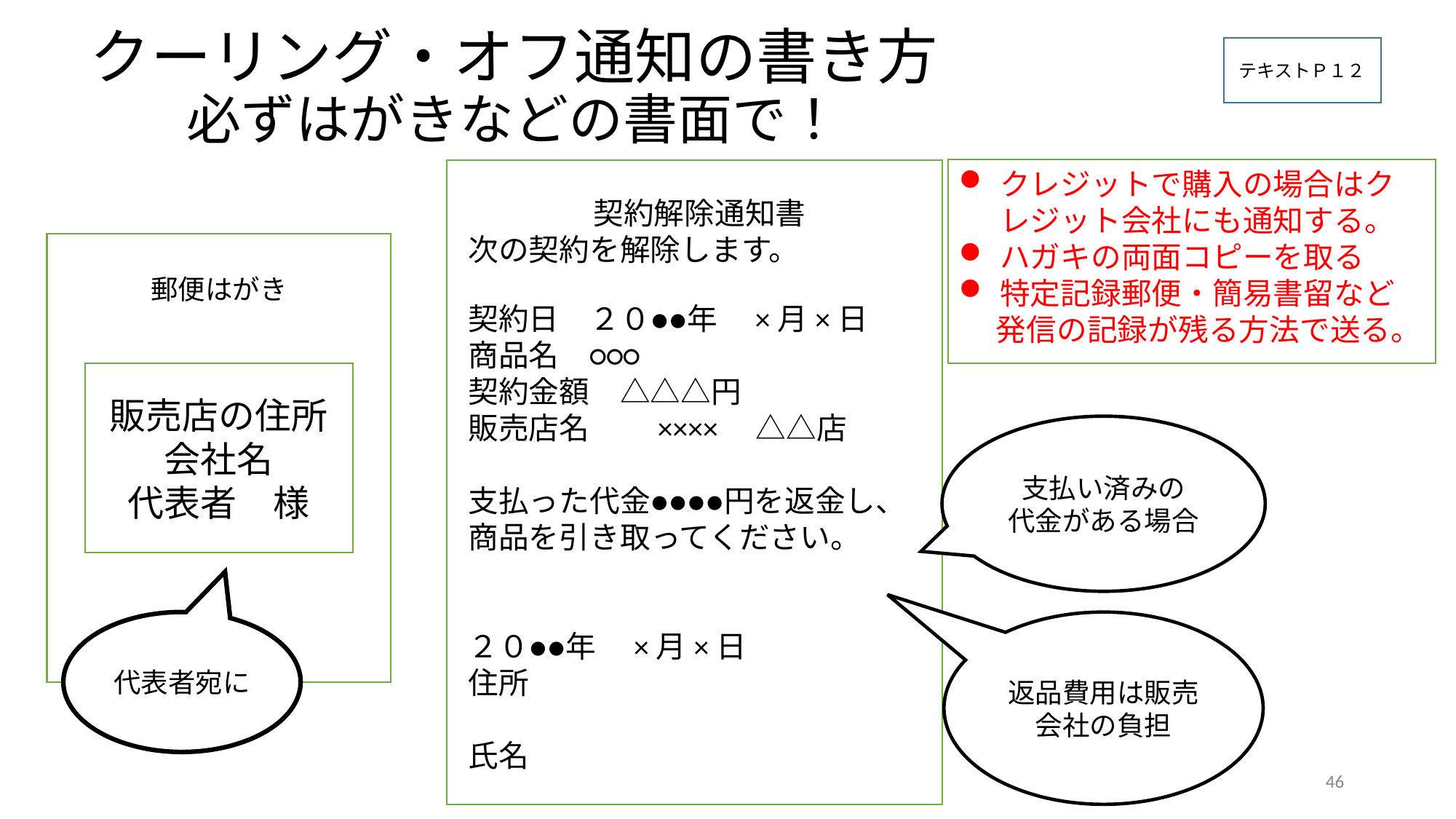

# クーリング・オフ通知の書き方
必ずはがきなどの書面で！
テキストＰ１２
クレジットで購入の場合はクレジット会社にも通知する。
ハガキの両面コピーを取る
特定記録郵便・簡易書留など
　 発信の記録が残る方法で送る。
契約解除通知書
次の契約を解除します。

契約日　２０●●年　×月×日
商品名　○○○
契約金額　△△△円
販売店名　　××××　△△店

支払った代金●●●●円を返金し、
商品を引き取ってください。

２０●●年　×月×日
住所

氏名

郵便はがき
販売店の住所
会社名
代表者　様
支払い済みの
代金がある場合
代表者宛に
返品費用は販売会社の負担
46